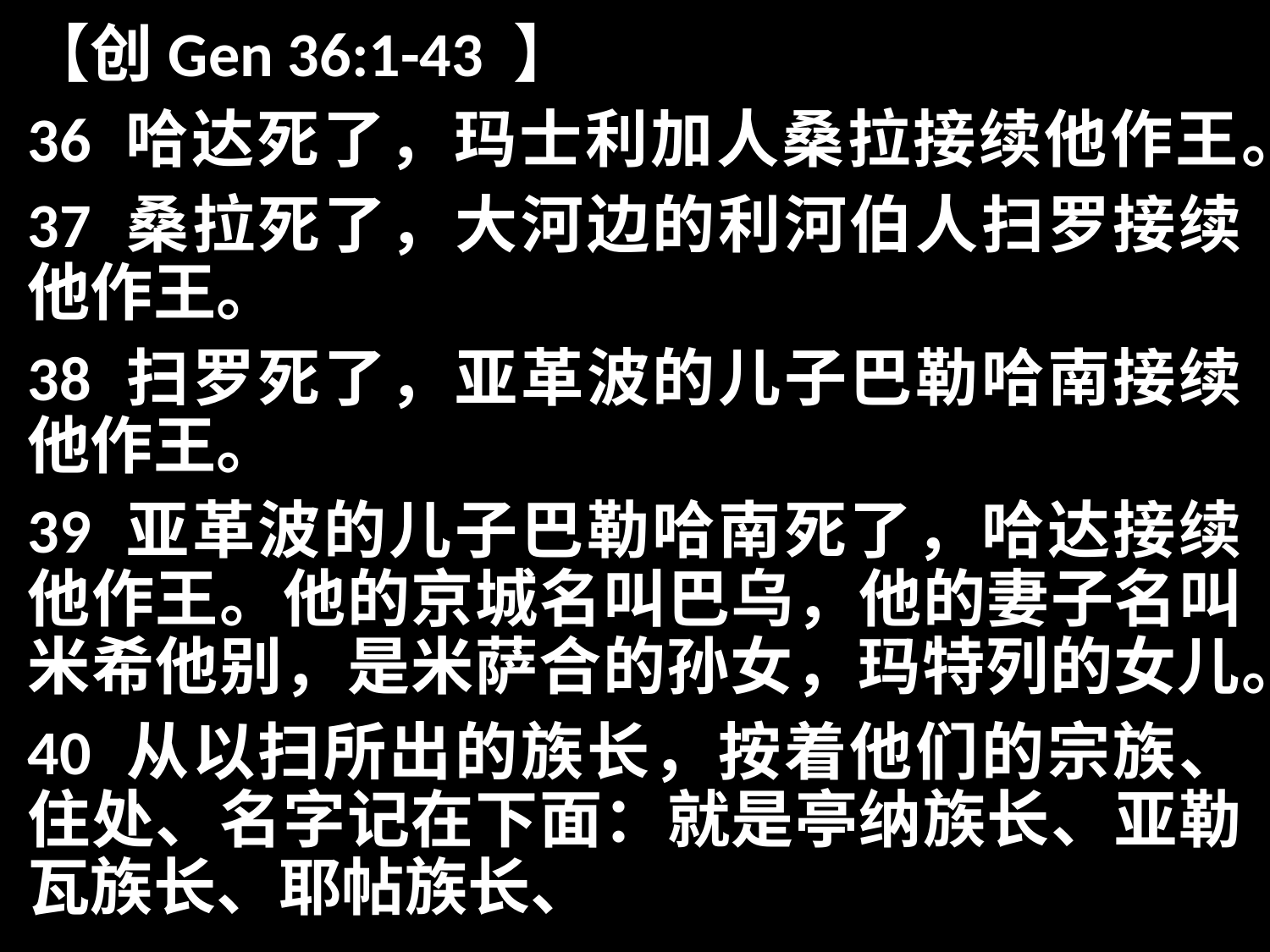

【创Gen 36:1-43 】
36 哈达死了，玛士利加人桑拉接续他作王。
37 桑拉死了，大河边的利河伯人扫罗接续他作王。
38 扫罗死了，亚革波的儿子巴勒哈南接续他作王。
39 亚革波的儿子巴勒哈南死了，哈达接续他作王。他的京城名叫巴乌，他的妻子名叫米希他别，是米萨合的孙女，玛特列的女儿。
40 从以扫所出的族长，按着他们的宗族、住处、名字记在下面：就是亭纳族长、亚勒瓦族长、耶帖族长、